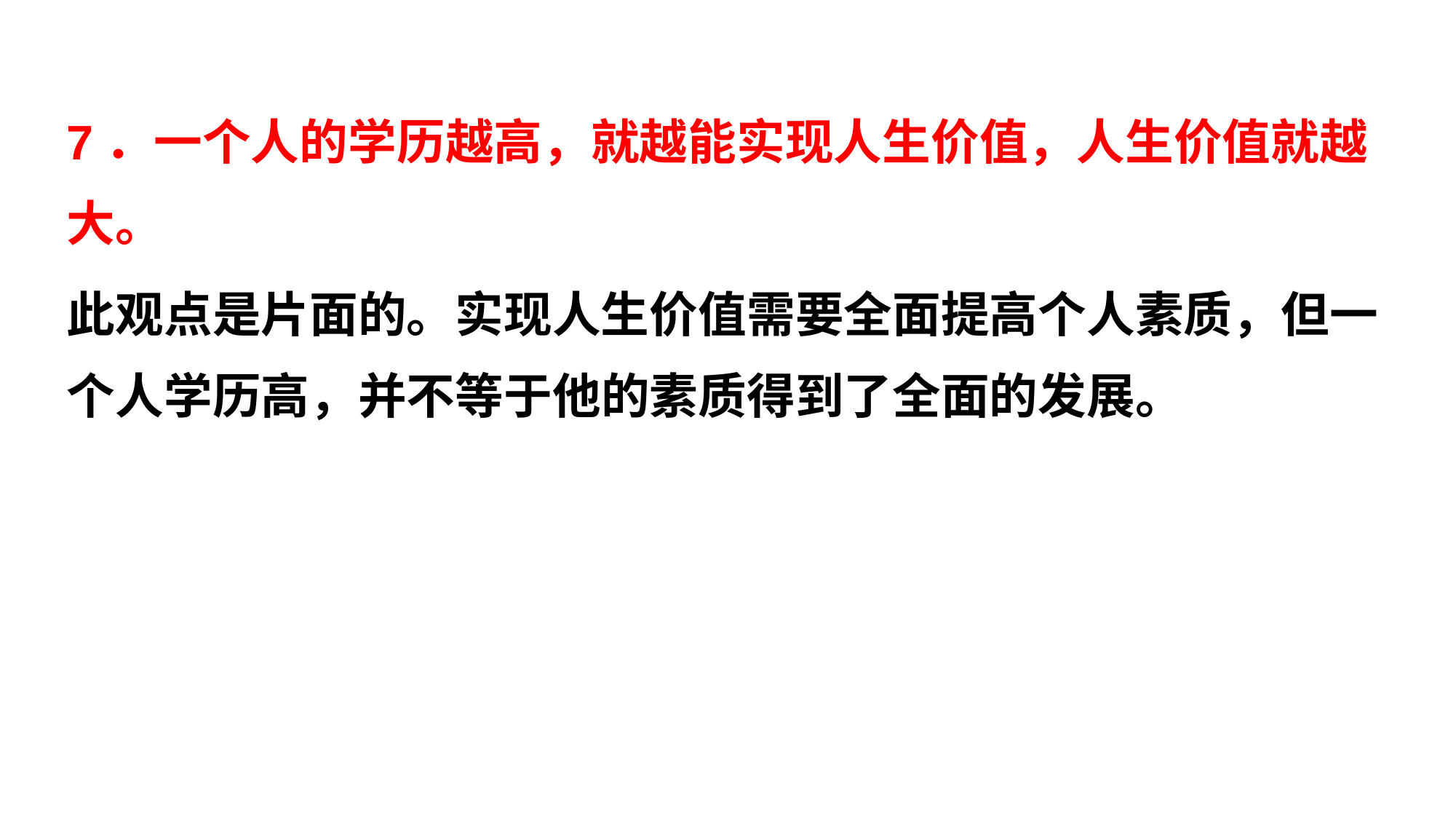

7．一个人的学历越高，就越能实现人生价值，人生价值就越大。
此观点是片面的。实现人生价值需要全面提高个人素质，但一个人学历高，并不等于他的素质得到了全面的发展。